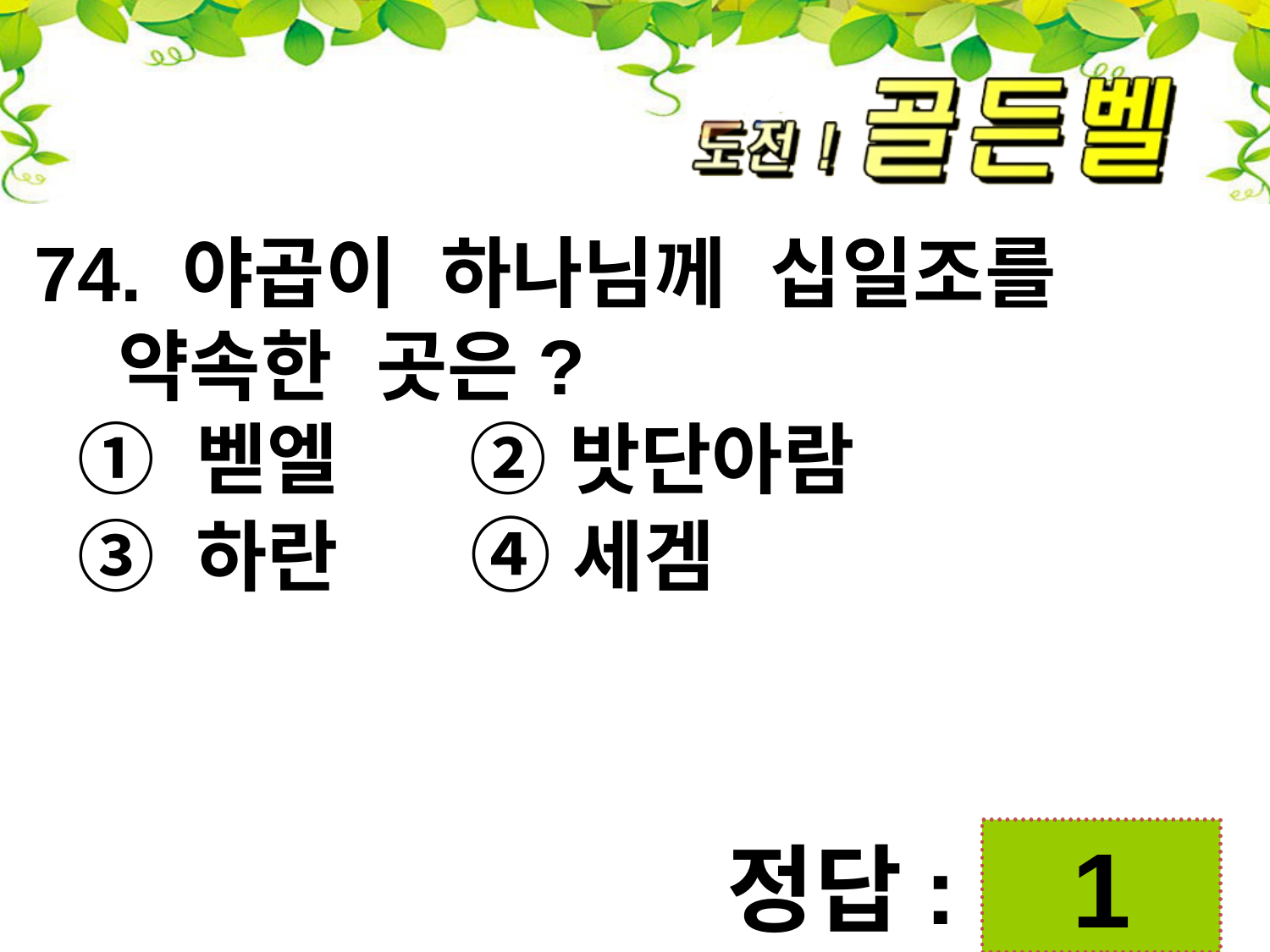

74. 야곱이  하나님께  십일조를
    약속한  곳은?
    ① 벧엘      ② 밧단아람
   ③ 하란      ④ 세겜
 1
정답: